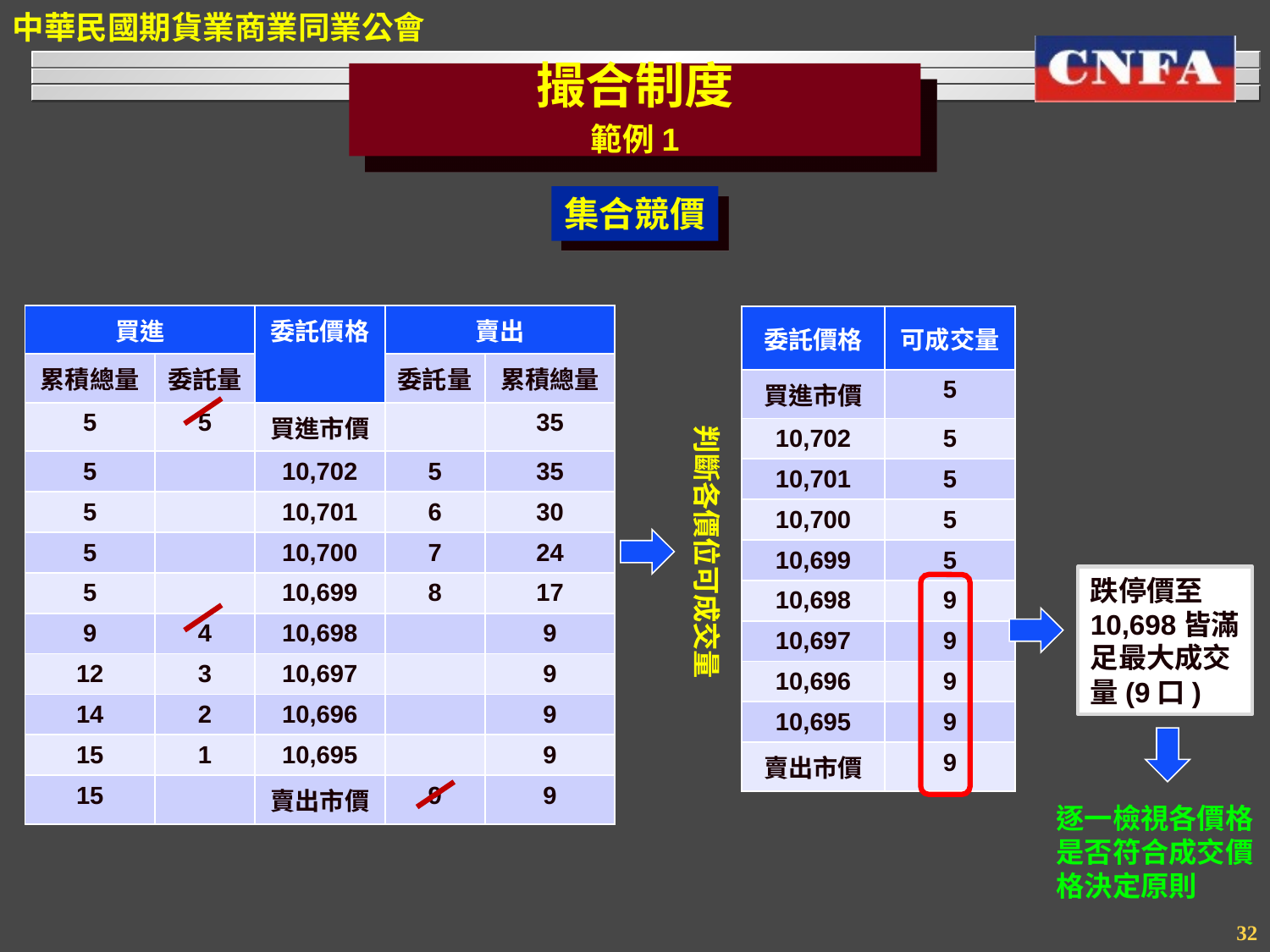

撮合制度
範例1
集合競價
| 買進 |  | 委託價格 | 賣出 |  |
| --- | --- | --- | --- | --- |
| 累積總量 | 委託量 |  | 委託量 | 累積總量 |
| 5 | 5 | 買進市價 |  | 35 |
| 5 |  | 10,702 | 5 | 35 |
| 5 |  | 10,701 | 6 | 30 |
| 5 |  | 10,700 | 7 | 24 |
| 5 |  | 10,699 | 8 | 17 |
| 9 | 4 | 10,698 |  | 9 |
| 12 | 3 | 10,697 |  | 9 |
| 14 | 2 | 10,696 |  | 9 |
| 15 | 1 | 10,695 |  | 9 |
| 15 |  | 賣出市價 | 9 | 9 |
| 委託價格 | 可成交量 |
| --- | --- |
| 買進市價 | 5 |
| 10,702 | 5 |
| 10,701 | 5 |
| 10,700 | 5 |
| 10,699 | 5 |
| 10,698 | 9 |
| 10,697 | 9 |
| 10,696 | 9 |
| 10,695 | 9 |
| 賣出市價 | 9 |
判斷各價位可成交量

跌停價至10,698皆滿足最大成交量(9口)

逐一檢視各價格是否符合成交價格決定原則